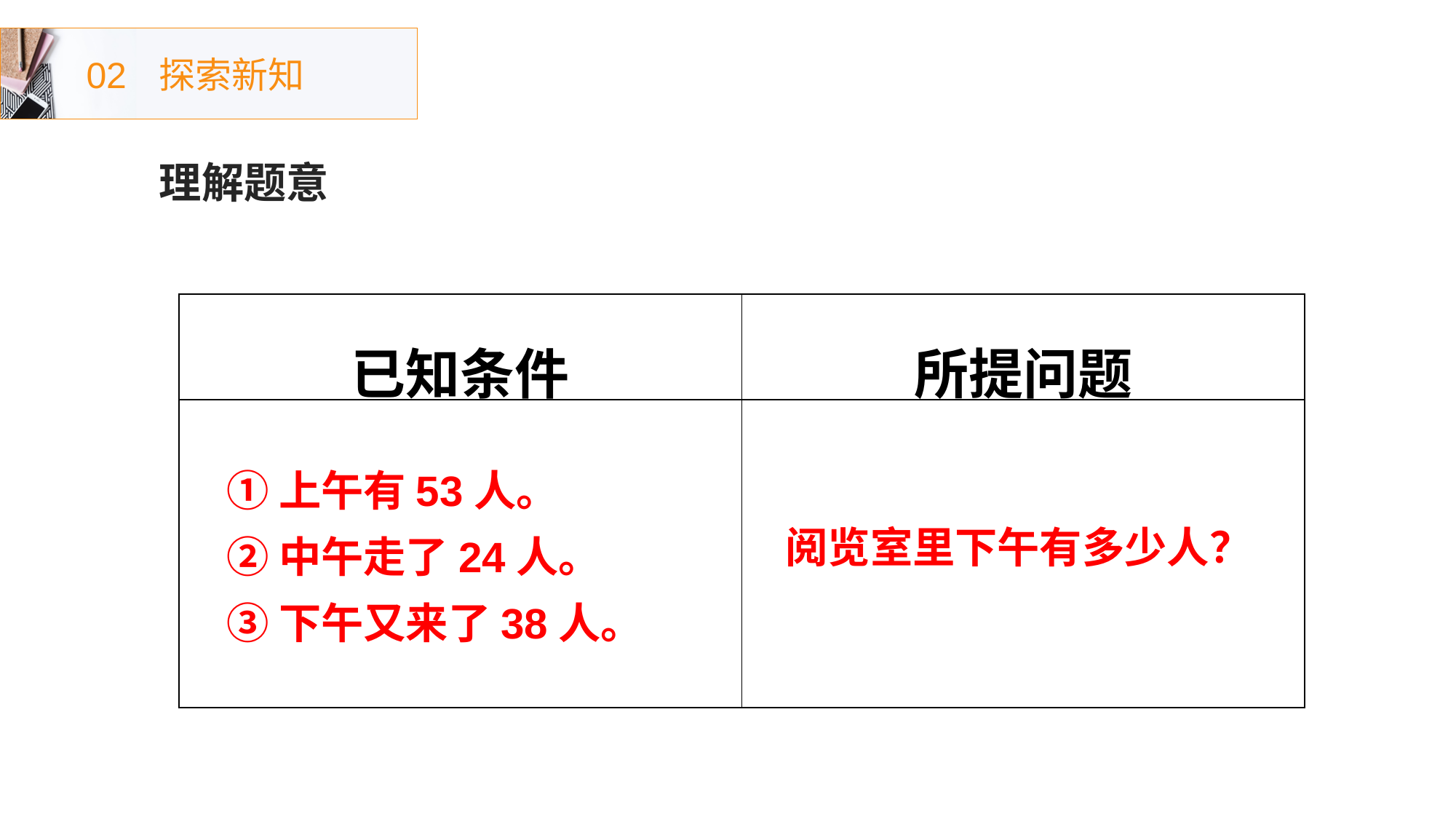

02
探索新知
理解题意
| 已知条件 | 所提问题 |
| --- | --- |
|  |  |
①上午有53人。
②中午走了24人。
③下午又来了38人。
阅览室里下午有多少人？